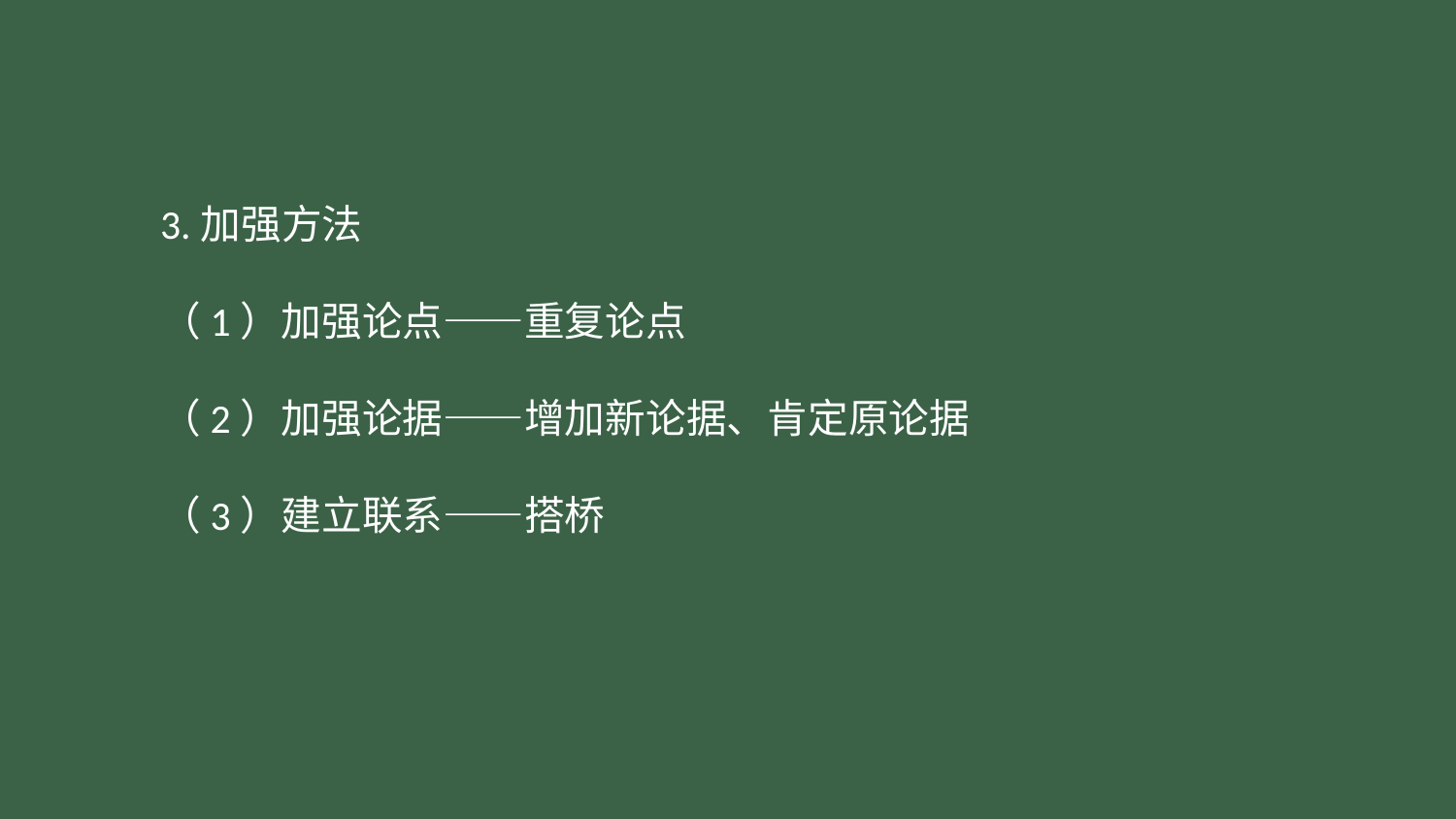

#
3.加强方法
（1）加强论点——重复论点
（2）加强论据——增加新论据、肯定原论据
（3）建立联系——搭桥